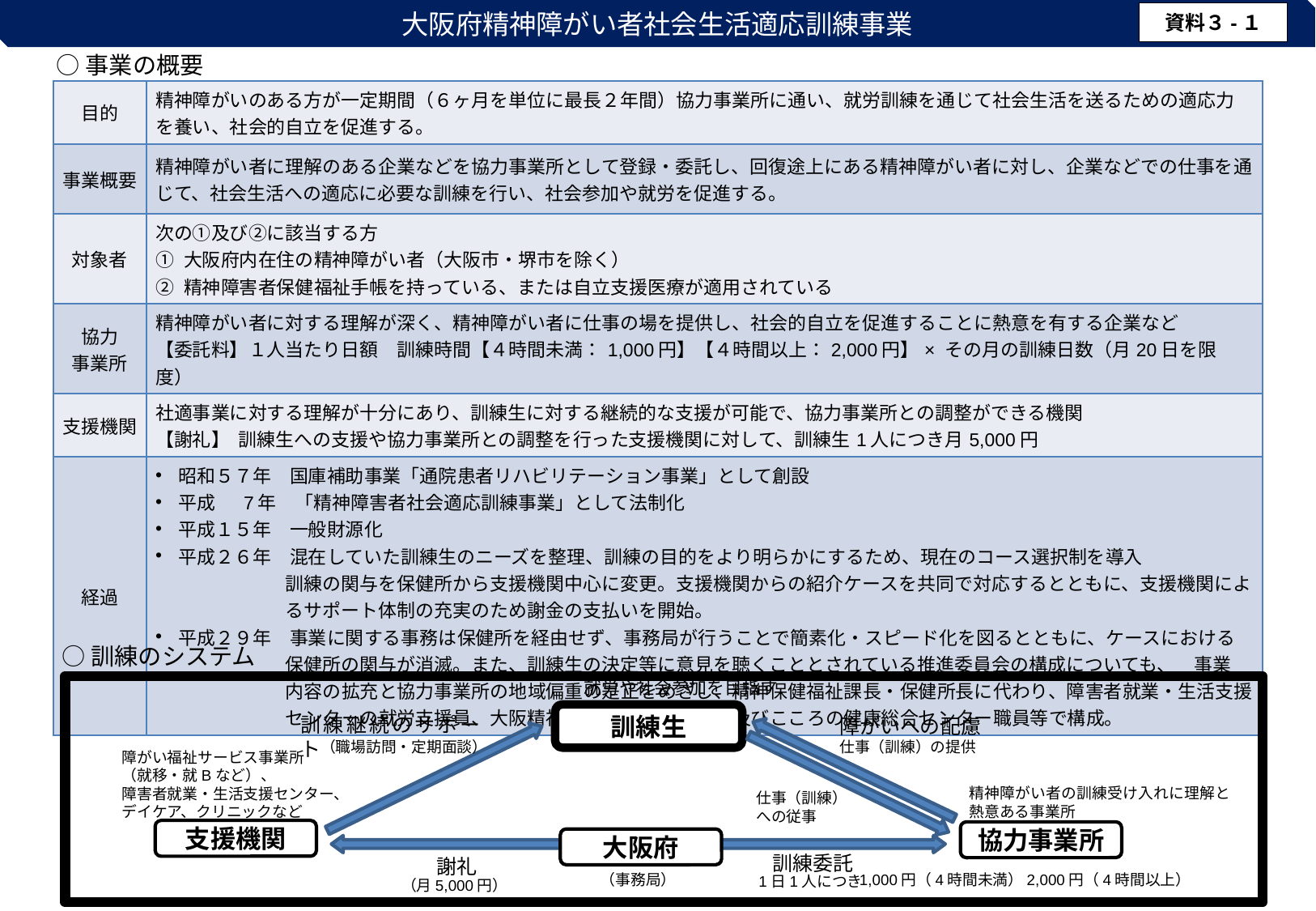

大阪府精神障がい者社会生活適応訓練事業
 資料３-１
○事業の概要
| 目的 | 精神障がいのある方が一定期間（６ヶ月を単位に最長２年間）協力事業所に通い、就労訓練を通じて社会生活を送るための適応力を養い、社会的自立を促進する。 |
| --- | --- |
| 事業概要 | 精神障がい者に理解のある企業などを協力事業所として登録・委託し、回復途上にある精神障がい者に対し、企業などでの仕事を通じて、社会生活への適応に必要な訓練を行い、社会参加や就労を促進する。 |
| 対象者 | 次の①及び②に該当する方　 ① 大阪府内在住の精神障がい者（大阪市・堺市を除く） ② 精神障害者保健福祉手帳を持っている、または自立支援医療が適用されている |
| 協力 事業所 | 精神障がい者に対する理解が深く、精神障がい者に仕事の場を提供し、社会的自立を促進することに熱意を有する企業など 【委託料】１人当たり日額　訓練時間【４時間未満：1,000円】【４時間以上：2,000円】× その月の訓練日数（月20日を限度） |
| 支援機関 | 社適事業に対する理解が十分にあり、訓練生に対する継続的な支援が可能で、協力事業所との調整ができる機関 【謝礼】 訓練生への支援や協力事業所との調整を行った支援機関に対して、訓練生1人につき月5,000円 |
| 経過 | 昭和５７年　国庫補助事業「通院患者リハビリテーション事業」として創設 平成 　7年　「精神障害者社会適応訓練事業」として法制化 平成１５年　一般財源化 平成２６年　混在していた訓練生のニーズを整理、訓練の目的をより明らかにするため、現在のコース選択制を導入 　　　　　　　訓練の関与を保健所から支援機関中心に変更。支援機関からの紹介ケースを共同で対応するとともに、支援機関によ 　　　　　　　るサポート体制の充実のため謝金の支払いを開始。 平成２９年　事業に関する事務は保健所を経由せず、事務局が行うことで簡素化・スピード化を図るとともに、ケースにおける 　　　　　　　保健所の関与が消滅。また、訓練生の決定等に意見を聴くこととされている推進委員会の構成についても、　事業 　　　　　　　内容の拡充と協力事業所の地域偏重の是正をめざし、精神保健福祉課長・保健所長に代わり、障害者就業・生活支援 　　　　　　　センターの就労支援員、大阪精神科診療所協会の医師及びこころの健康総合センター職員等で構成。 |
○訓練のシステム
就労や社会参加を目指す

訓練生

協力事業所
大阪府

訓練継続のサポート
障がいへの配慮
仕事（訓練）の提供
（職場訪問・定期面談）
障がい福祉サービス事業所
（就移・就Bなど）、
障害者就業・生活支援センター、
デイケア、クリニックなど
精神障がい者の訓練受け入れに理解と熱意ある事業所
謝礼
訓練委託
1,000円（4時間未満）2,000円（4時間以上）
1日1人につき
（月5,000円）
支援機関
仕事（訓練）
への従事

（事務局）